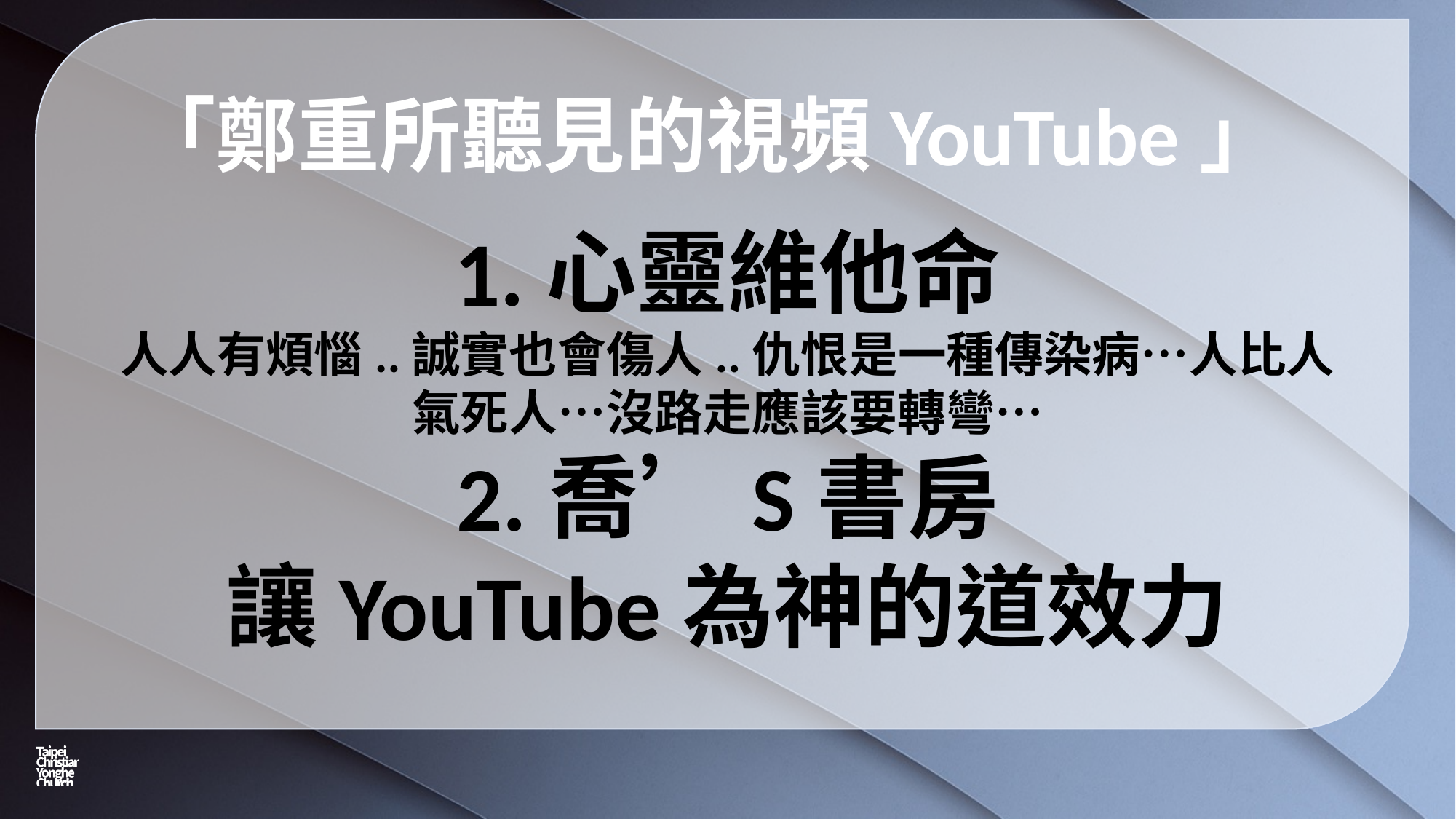

「鄭重所聽見的視頻YouTube」
1.心靈維他命
人人有煩惱..誠實也會傷人..仇恨是一種傳染病…人比人氣死人…沒路走應該要轉彎…
2.喬’S書房
讓YouTube為神的道效力